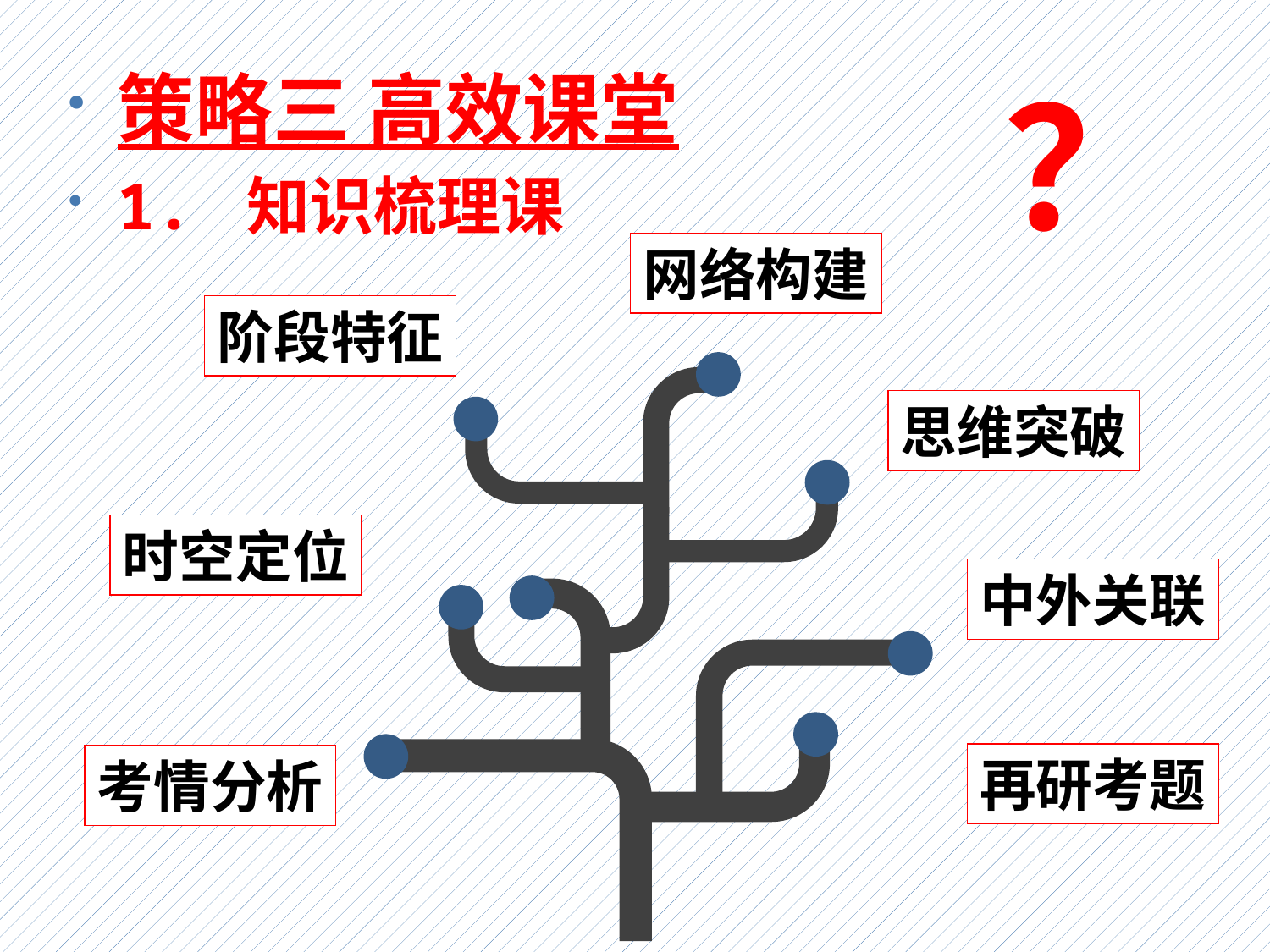

策略三 高效课堂
1. 知识梳理课
？
网络构建
阶段特征

思维突破

时空定位
中外关联

再研考题
考情分析